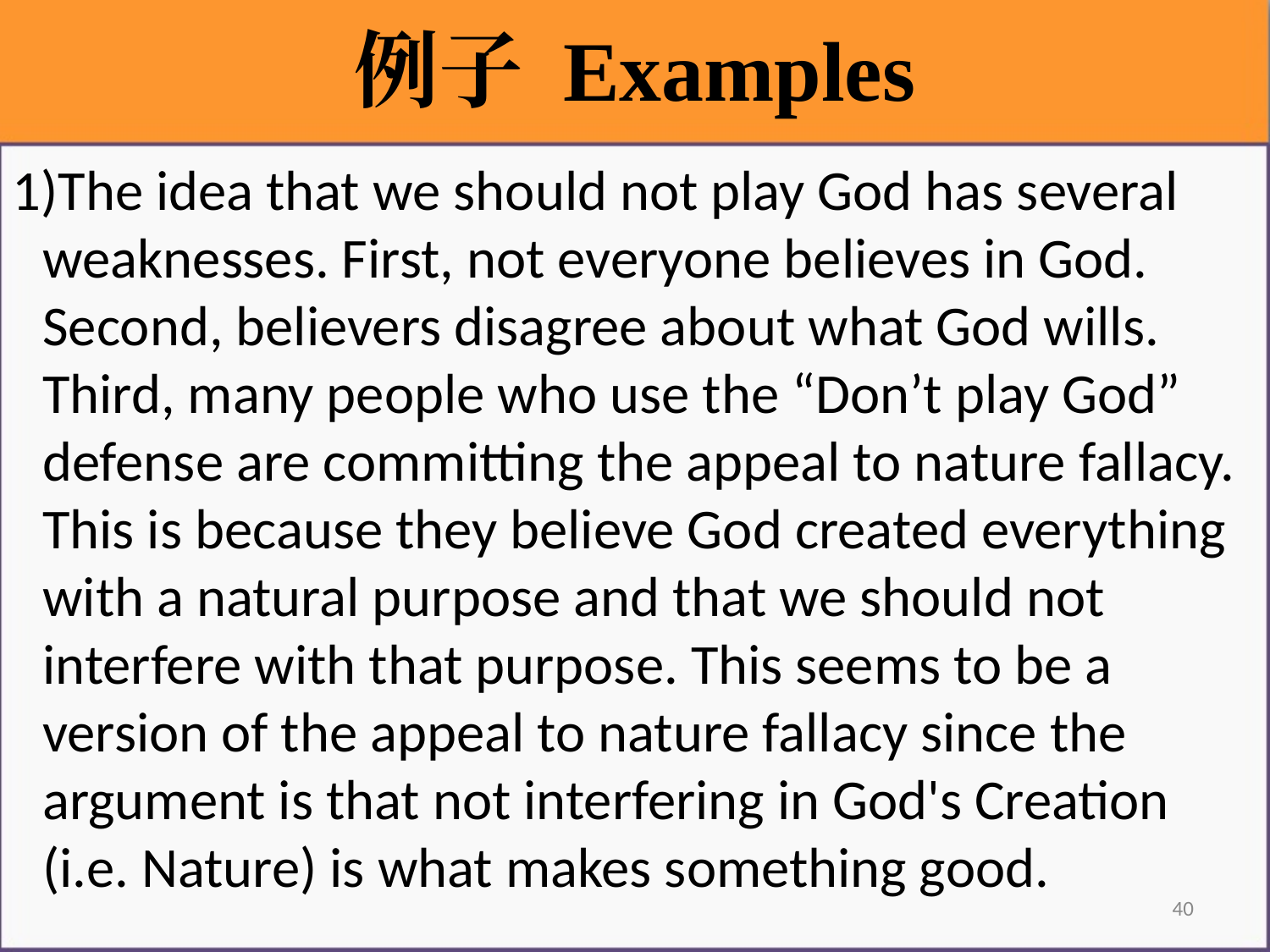

超速是不对的
_____________________
∴救护车不应该超速。

例子 Examples
超速是不对的
_____________________
∴救护车不应该超速。

The idea that we should not play God has several weaknesses. First, not everyone believes in God. Second, believers disagree about what God wills. Third, many people who use the “Don’t play God” defense are committing the appeal to nature fallacy. This is because they believe God created everything with a natural purpose and that we should not interfere with that purpose. This seems to be a version of the appeal to nature fallacy since the argument is that not interfering in God's Creation (i.e. Nature) is what makes something good.

40